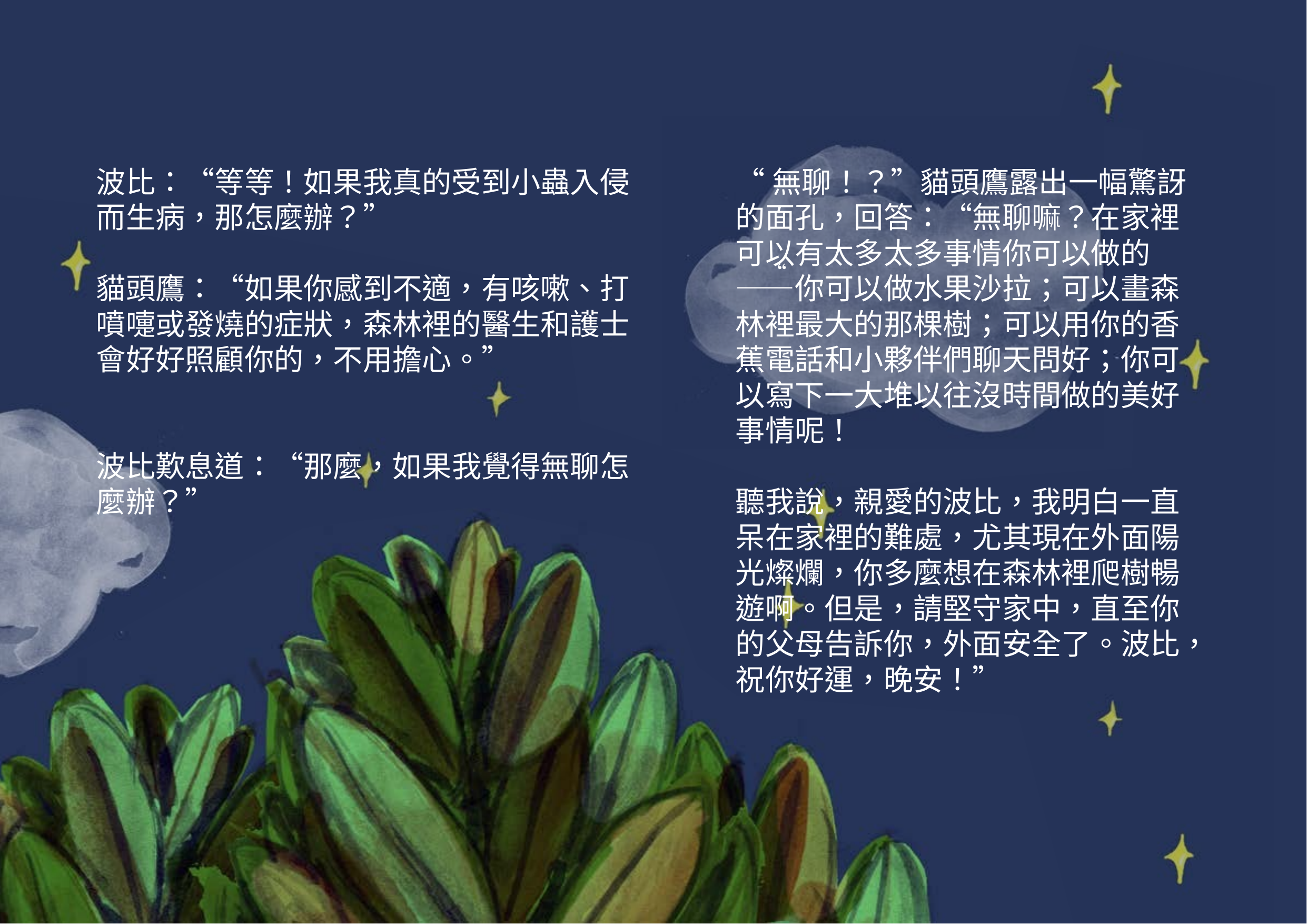

波比：“等等！如果我真的受到小蟲入侵而生病，那怎麼辦？”

貓頭鷹：“如果你感到不適，有咳嗽、打噴嚏或發燒的症狀，森林裡的醫生和護士會好好照顧你的，不用擔心。”

波比歎息道：“那麼，如果我覺得無聊怎麼辦？”

“無聊！？”貓頭鷹露出一幅驚訝的面孔，回答：“無聊嘛？在家裡可以有太多太多事情你可以做的——你可以做水果沙拉；可以畫森林裡最大的那棵樹；可以用你的香蕉電話和小夥伴們聊天問好；你可以寫下一大堆以往沒時間做的美好事情呢！

聽我說，親愛的波比，我明白一直呆在家裡的難處，尤其現在外面陽光燦爛，你多麼想在森林裡爬樹暢遊啊。但是，請堅守家中，直至你的父母告訴你，外面安全了。波比，祝你好運，晚安！”
“